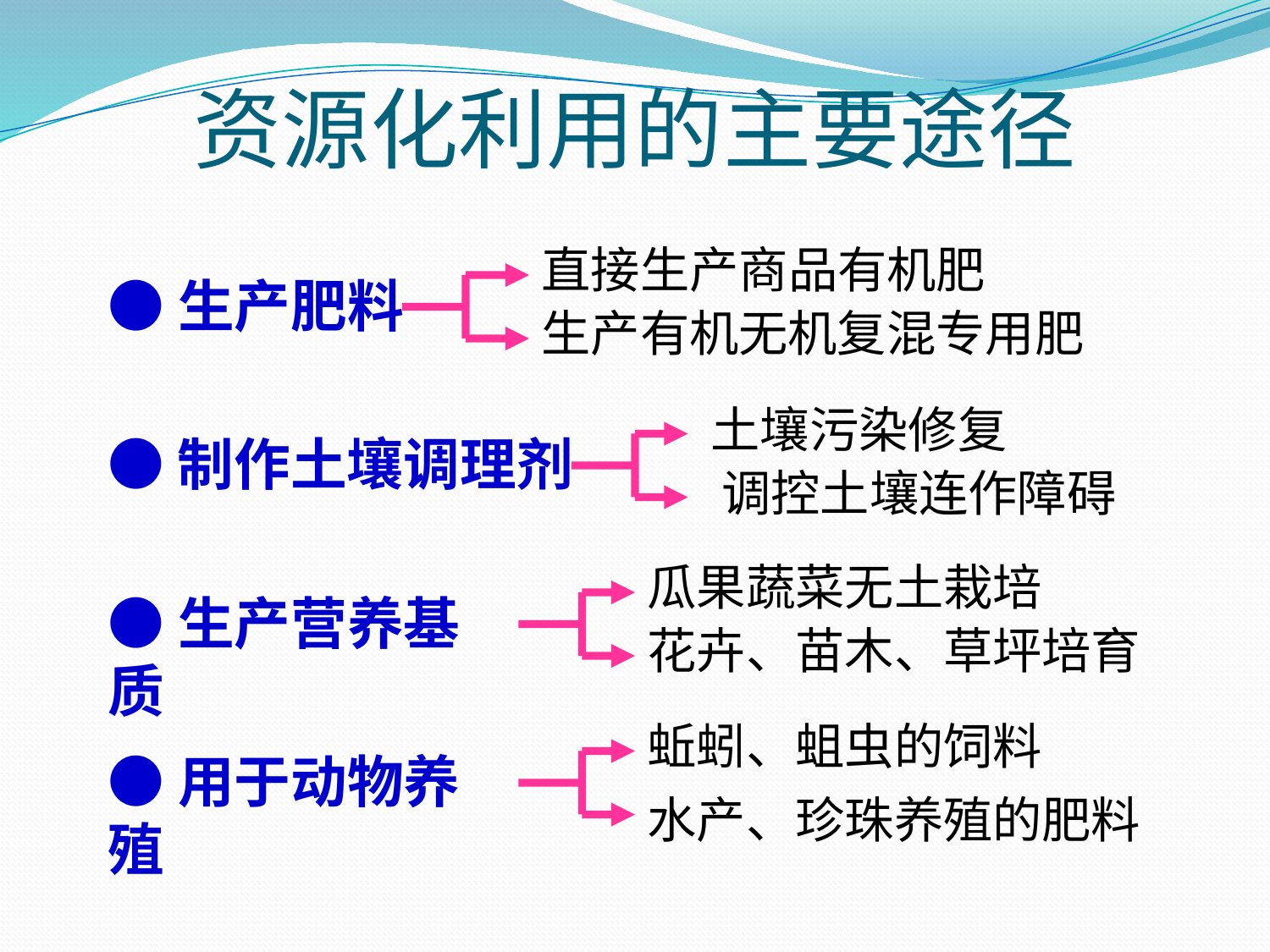

# 资源化利用的主要途径
直接生产商品有机肥
●生产肥料

生产有机无机复混专用肥

土壤污染修复
●制作土壤调理剂

调控土壤连作障碍

瓜果蔬菜无土栽培
●生产营养基质

花卉、苗木、草坪培育

蚯蚓、蛆虫的饲料
●用于动物养殖

水产、珍珠养殖的肥料